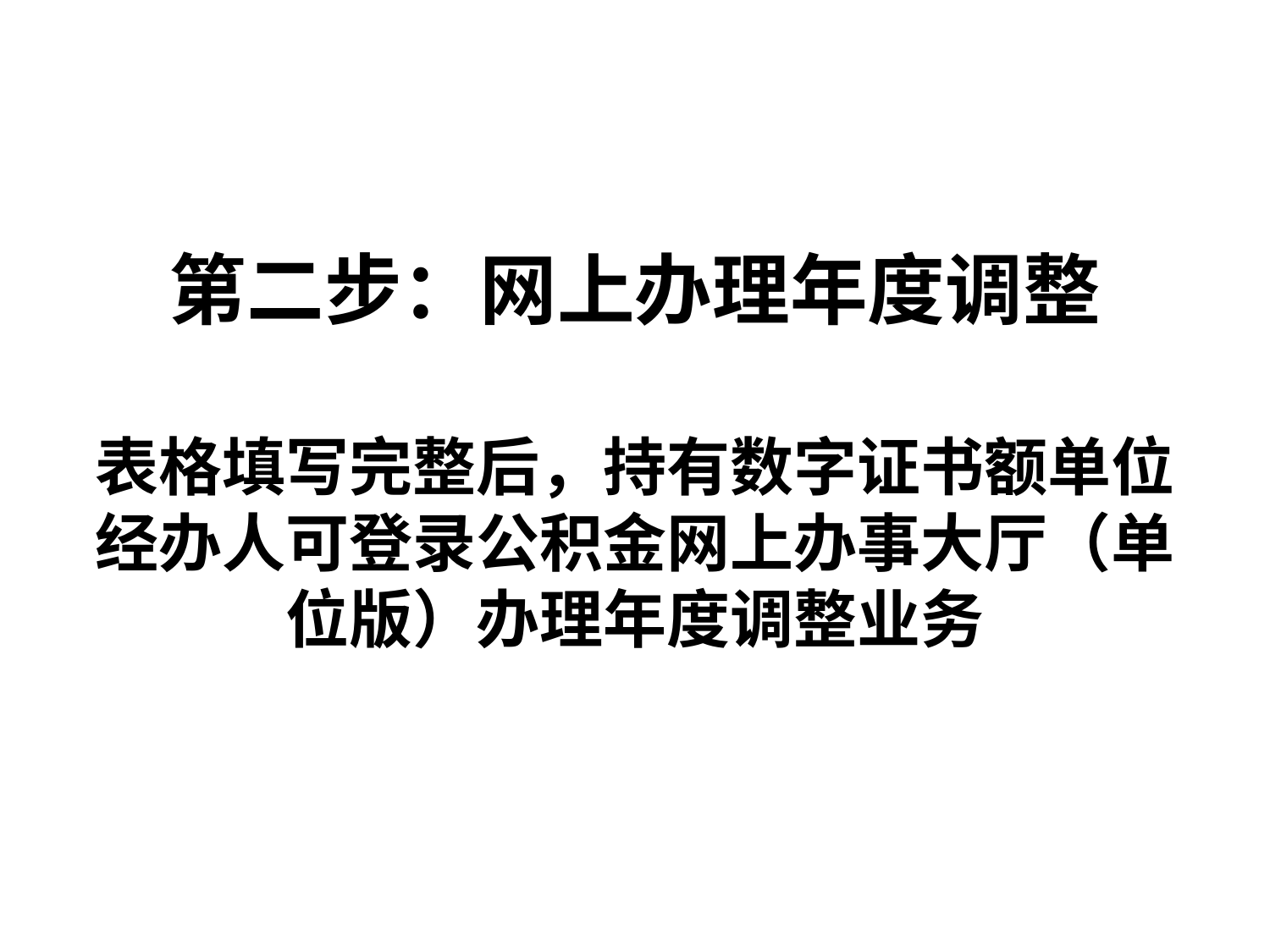

# 第二步：网上办理年度调整 表格填写完整后，持有数字证书额单位经办人可登录公积金网上办事大厅（单位版）办理年度调整业务